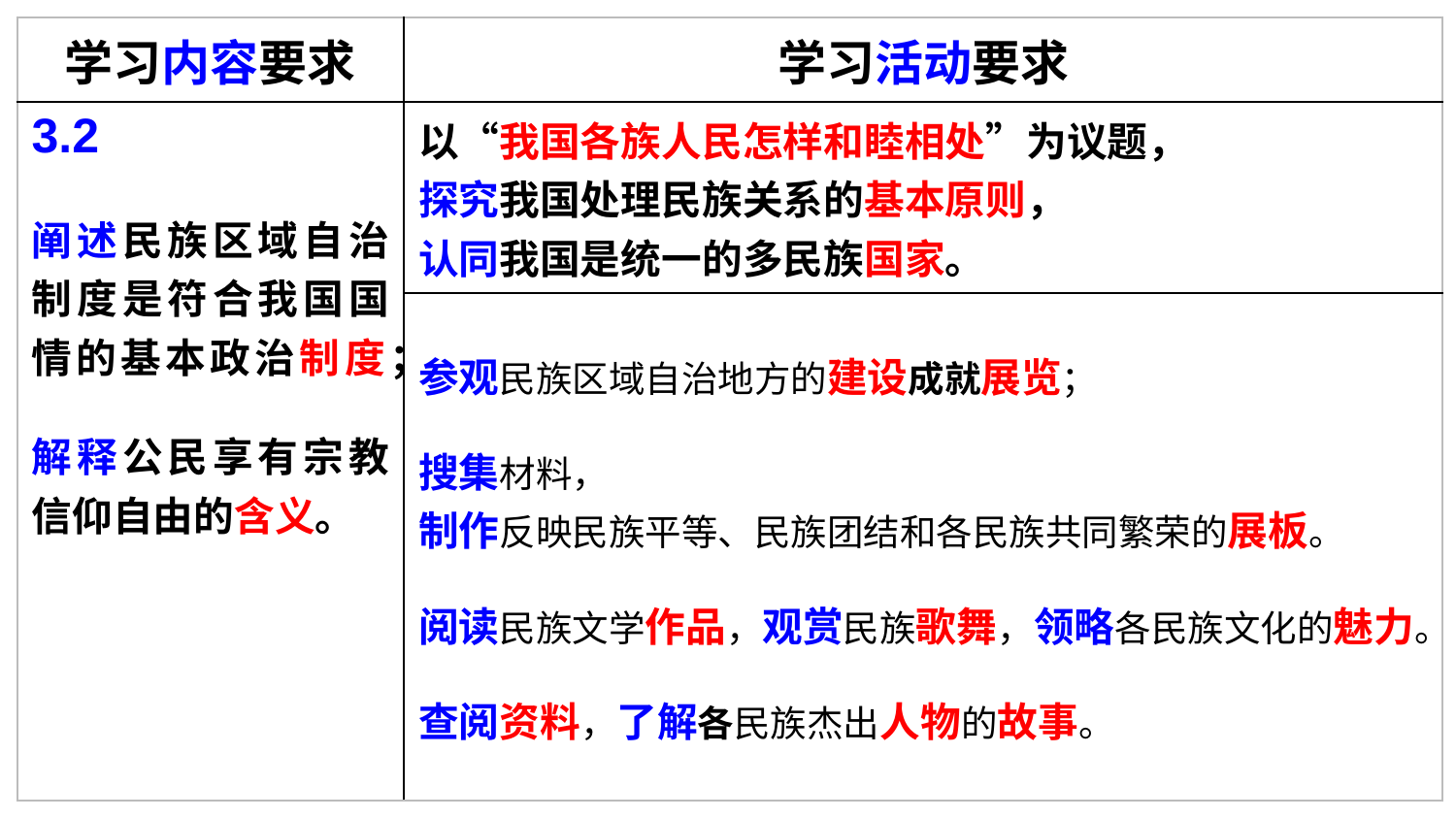

| 学习内容要求 | 学习活动要求 |
| --- | --- |
| 3.2 阐述民族区域自治制度是符合我国国情的基本政治制度； 解释公民享有宗教信仰自由的含义。 | 以“我国各族人民怎样和睦相处”为议题， 探究我国处理民族关系的基本原则， 认同我国是统一的多民族国家。 |
|  | 参观民族区域自治地方的建设成就展览； 搜集材料， 制作反映民族平等、民族团结和各民族共同繁荣的展板。 阅读民族文学作品，观赏民族歌舞，领略各民族文化的魅力。 查阅资料，了解各民族杰出人物的故事。 |